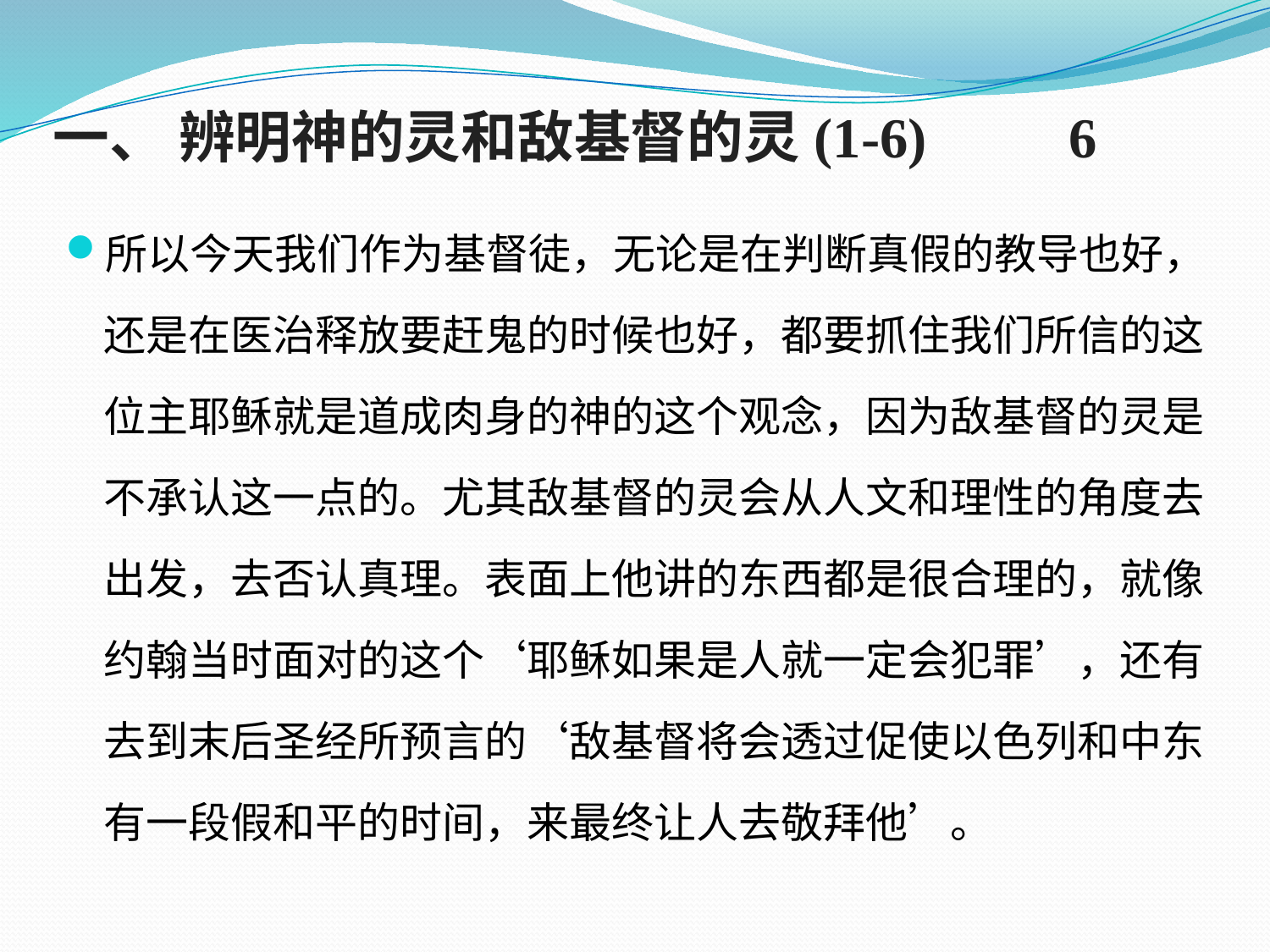

# 一、 辨明神的灵和敌基督的灵(1-6)          6
所以今天我们作为基督徒，无论是在判断真假的教导也好，还是在医治释放要赶鬼的时候也好，都要抓住我们所信的这位主耶稣就是道成肉身的神的这个观念，因为敌基督的灵是不承认这一点的。尤其敌基督的灵会从人文和理性的角度去出发，去否认真理。表面上他讲的东西都是很合理的，就像约翰当时面对的这个‘耶稣如果是人就一定会犯罪’，还有去到末后圣经所预言的‘敌基督将会透过促使以色列和中东有一段假和平的时间，来最终让人去敬拜他’。